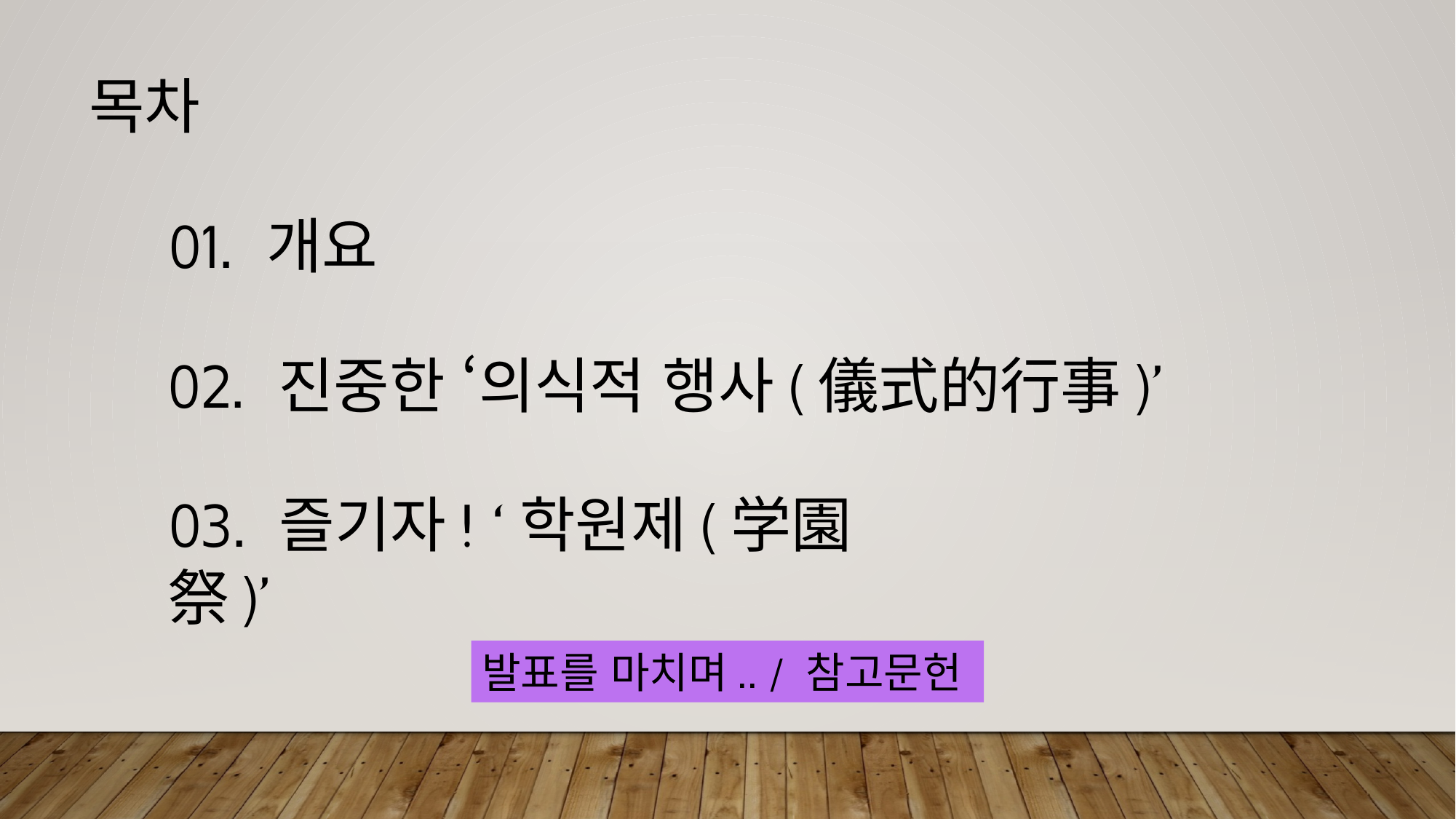

목차
01. 개요
02. 진중한 ‘의식적 행사(儀式的行事)’
03. 즐기자! ‘학원제(学園祭)’
발표를 마치며.. / 참고문헌